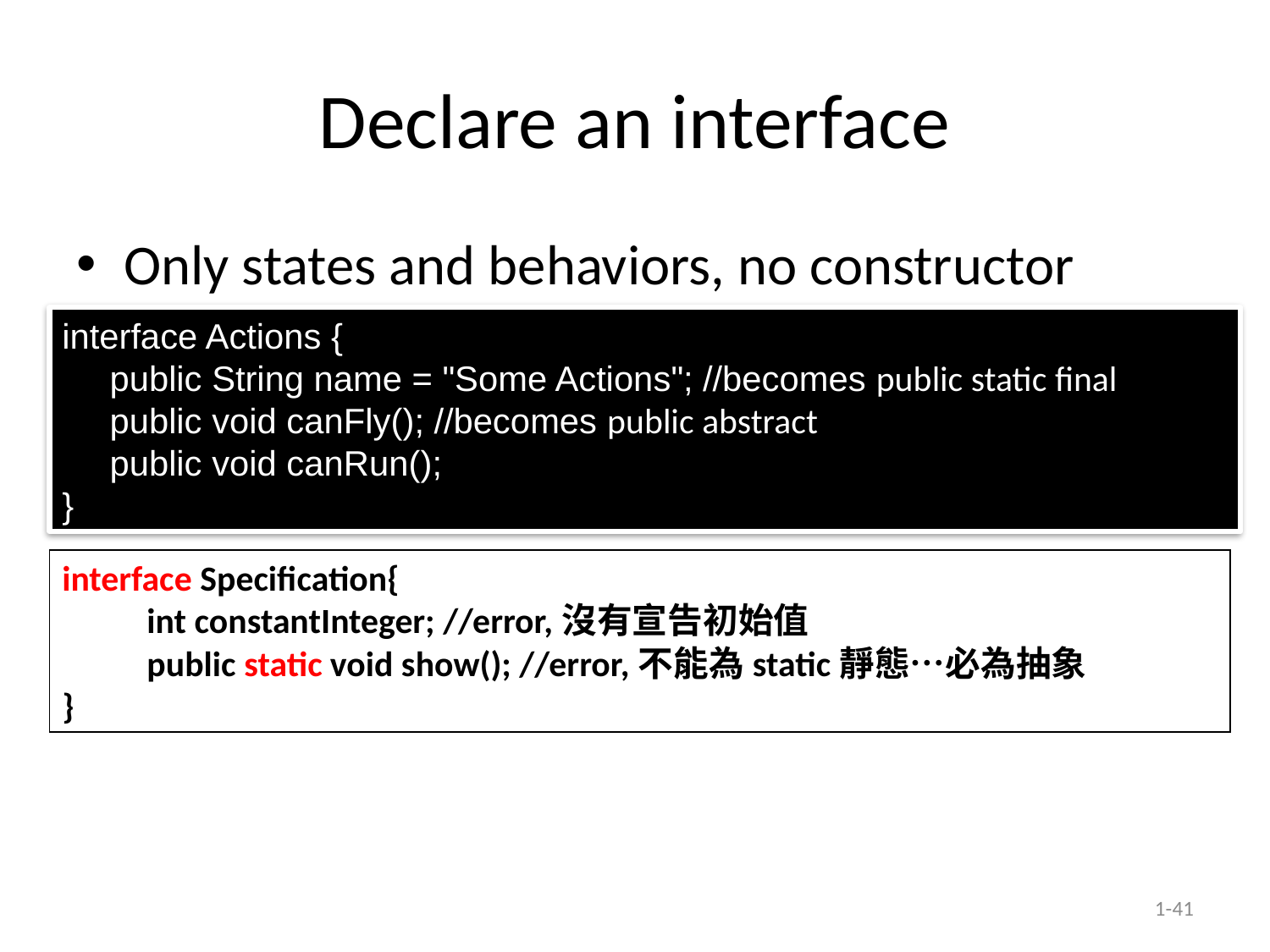

# Declare an interface
Only states and behaviors, no constructor
interface Actions {
	public String name = "Some Actions"; //becomes public static final
	public void canFly(); //becomes public abstract
	public void canRun();
}
interface Specification{
       	int constantInteger; //error,沒有宣告初始值
	public static void show(); //error,不能為static靜態…必為抽象
}
1-41